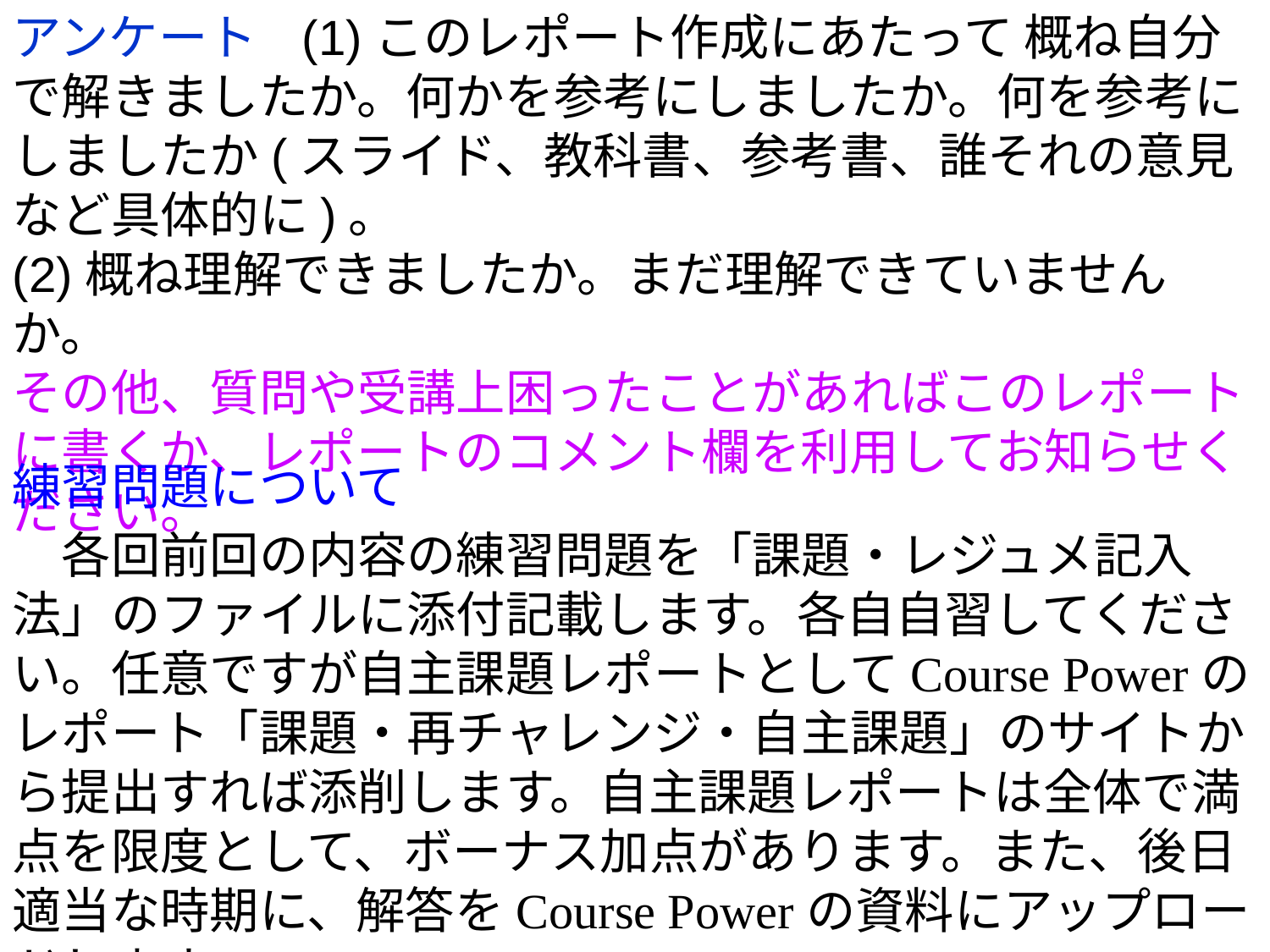

アンケート   (1)このレポート作成にあたって 概ね自分で解きましたか。何かを参考にしましたか。何を参考にしましたか(スライド、教科書、参考書、誰それの意見など具体的に)。
(2)概ね理解できましたか。まだ理解できていませんか。
その他、質問や受講上困ったことがあればこのレポートに書くか、レポートのコメント欄を利用してお知らせください。
練習問題について
　各回前回の内容の練習問題を「課題・レジュメ記入法」のファイルに添付記載します。各自自習してください。任意ですが自主課題レポートとしてCourse Powerのレポート「課題・再チャレンジ・自主課題」のサイトから提出すれば添削します。自主課題レポートは全体で満点を限度として、ボーナス加点があります。また、後日適当な時期に、解答をCourse Powerの資料にアップロードします。